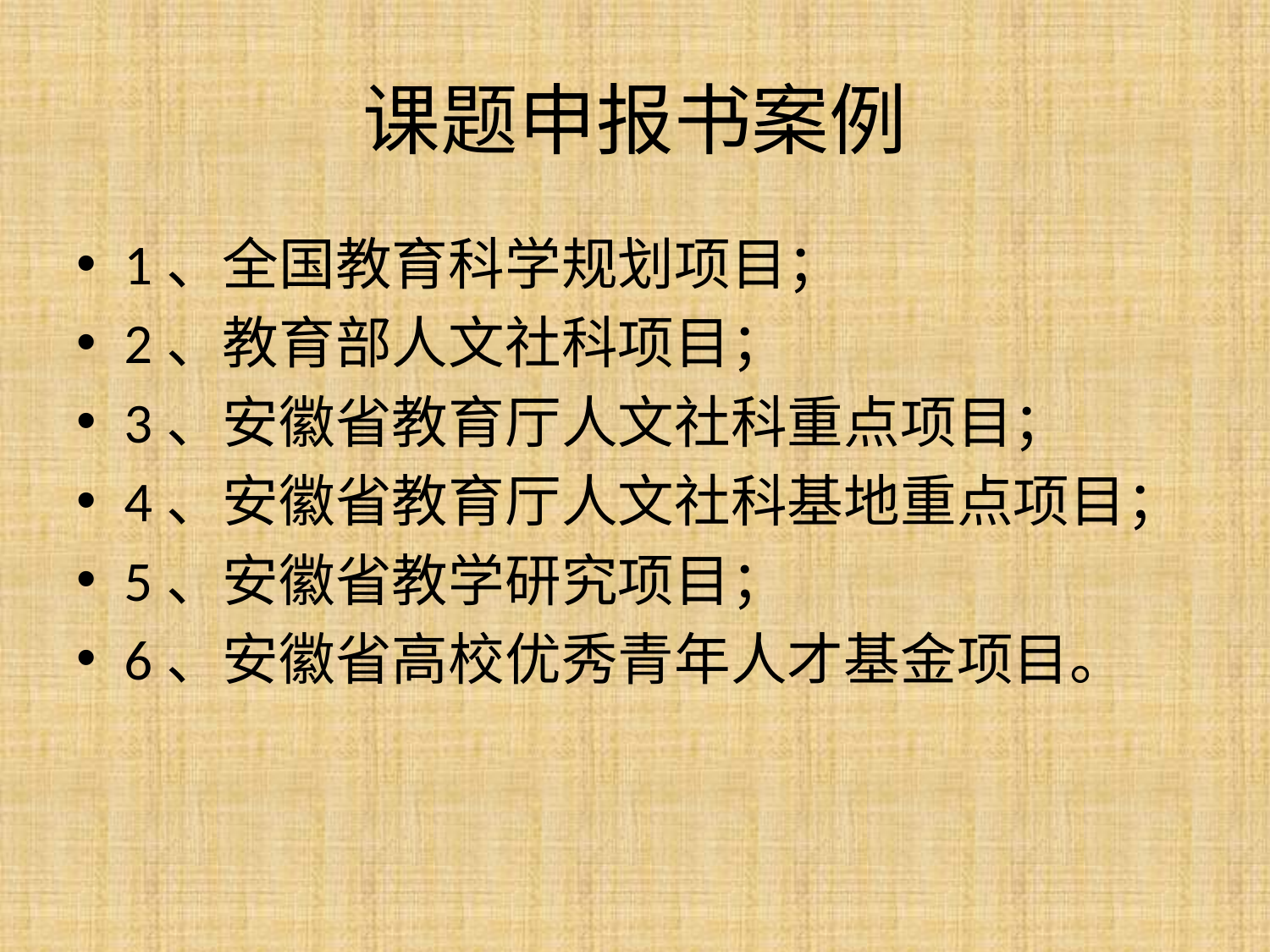

# 课题申报书案例
1、全国教育科学规划项目；
2、教育部人文社科项目；
3、安徽省教育厅人文社科重点项目；
4、安徽省教育厅人文社科基地重点项目；
5、安徽省教学研究项目；
6、安徽省高校优秀青年人才基金项目。